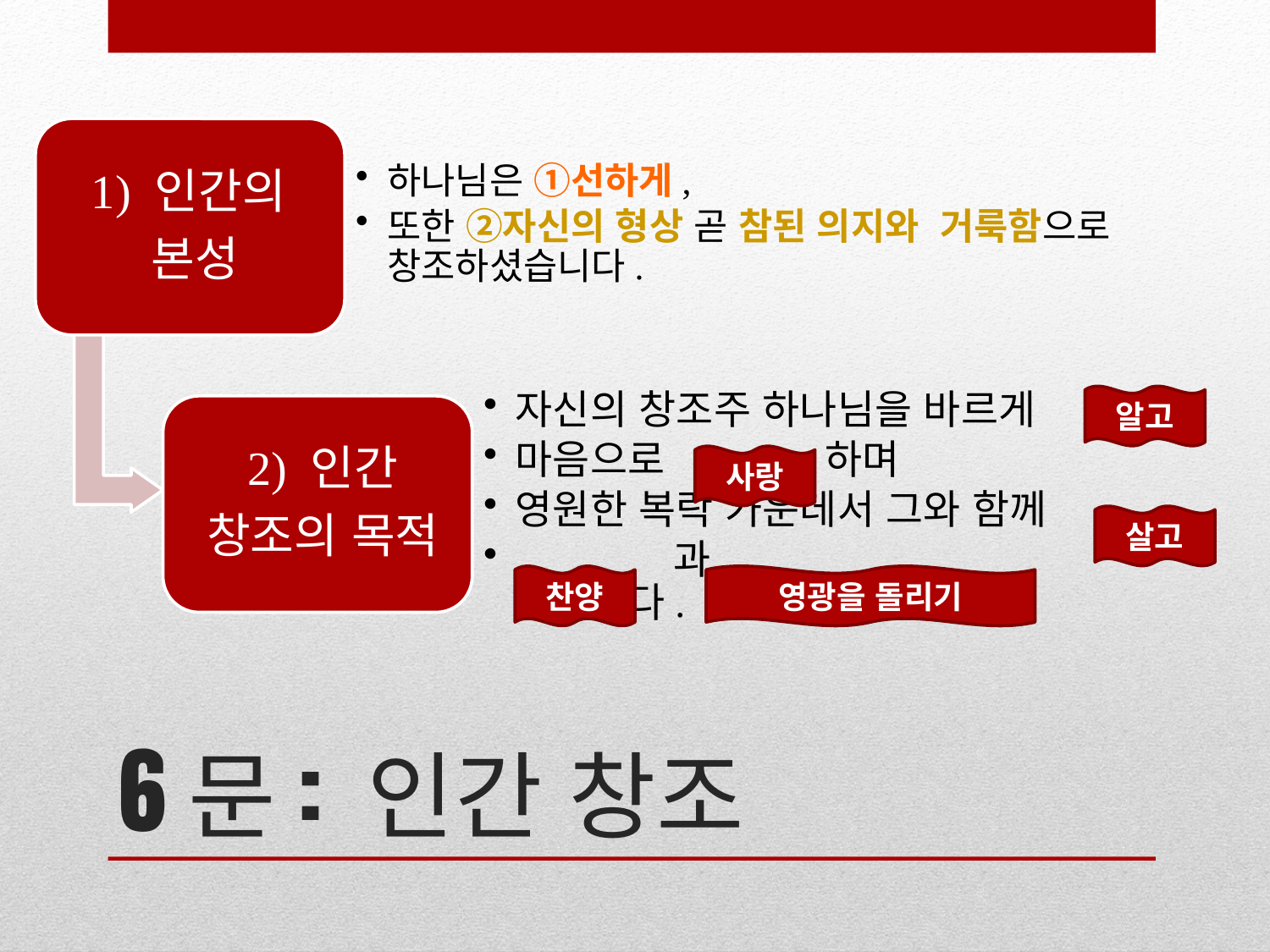

1) 인간의
본성
하나님은 ①선하게,
또한 ②자신의 형상 곧 참된 의지와  거룩함으로 창조하셨습니다.
2) 인간
창조의 목적
자신의 창조주 하나님을 바르게
마음으로              하며
영원한 복락 가운데서 그와 함께
             과                                    위함이다.
알고
사랑
살고
찬양
영광을 돌리기
# 6문: 인간 창조